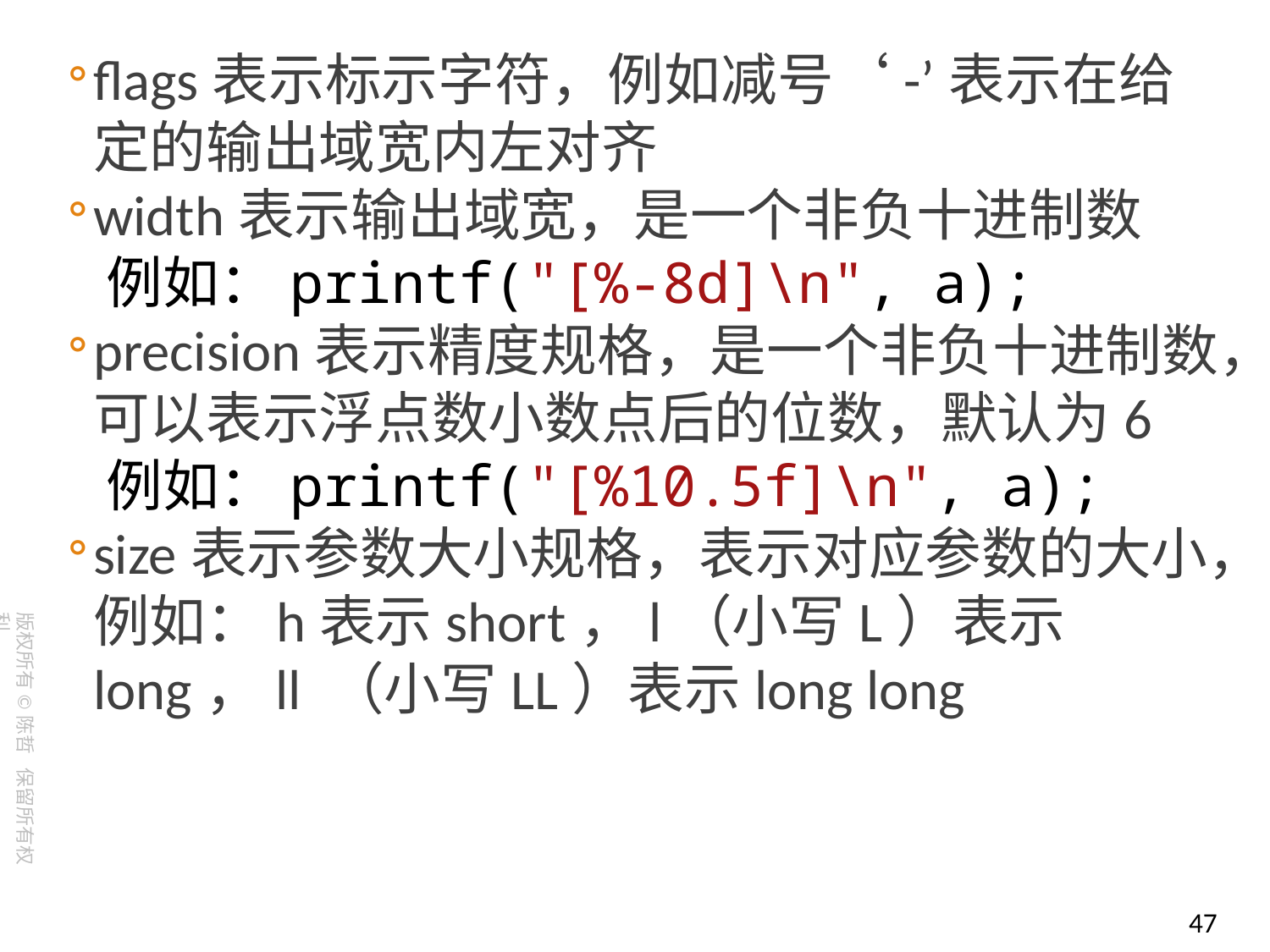

flags表示标示字符，例如减号‘-’表示在给定的输出域宽内左对齐
width表示输出域宽，是一个非负十进制数
  例如：printf("[%-8d]\n", a);
precision表示精度规格，是一个非负十进制数，可以表示浮点数小数点后的位数，默认为6
  例如：printf("[%10.5f]\n", a);
size表示参数大小规格，表示对应参数的大小，例如：h表示short，l（小写L）表示long，ll （小写LL）表示long long

47